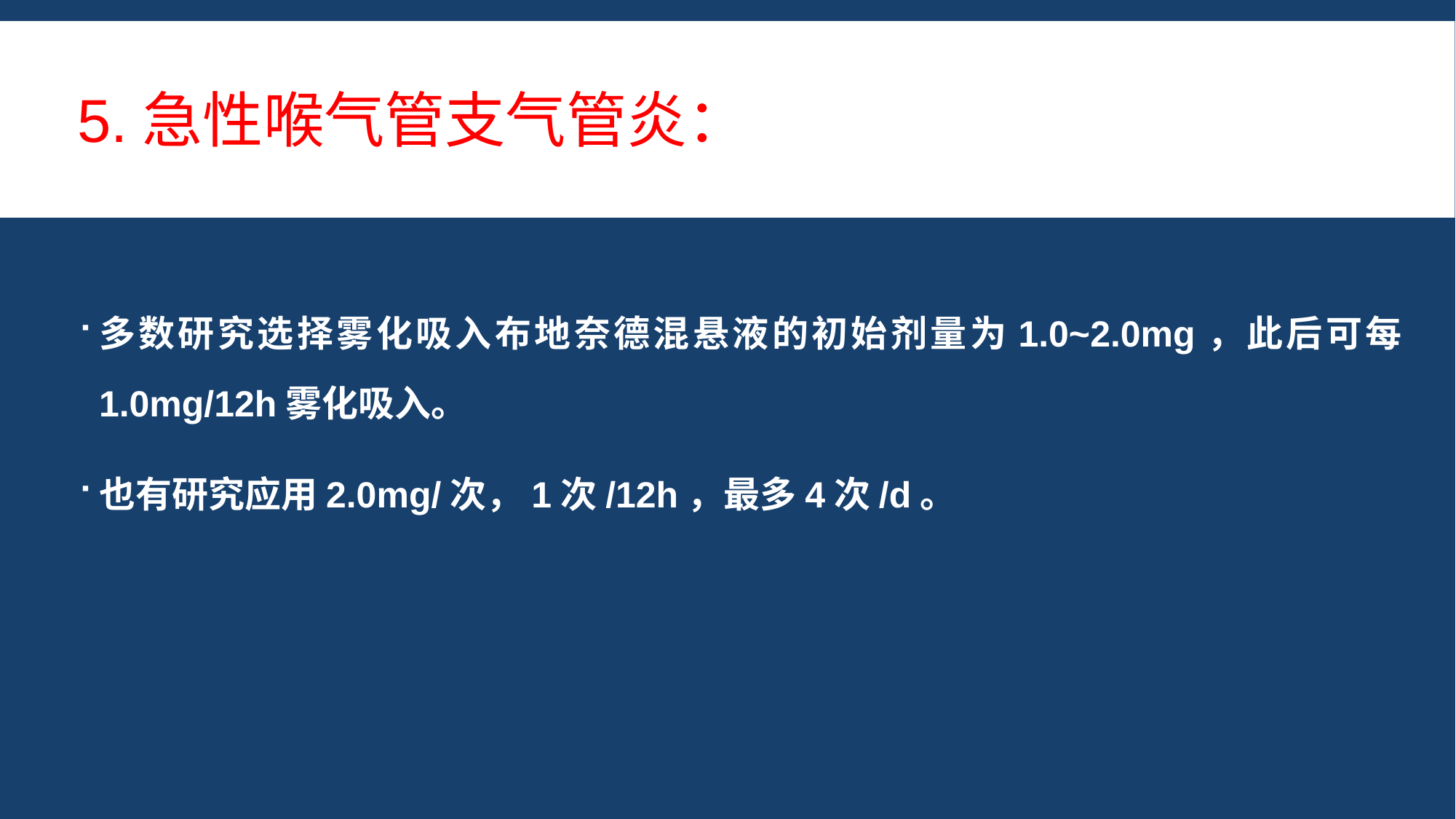

# 5.急性喉气管支气管炎：

多数研究选择雾化吸入布地奈德混悬液的初始剂量为1.0~2.0mg，此后可每1.0mg/12h雾化吸入。
也有研究应用2.0mg/次，1次/12h，最多4次/d。